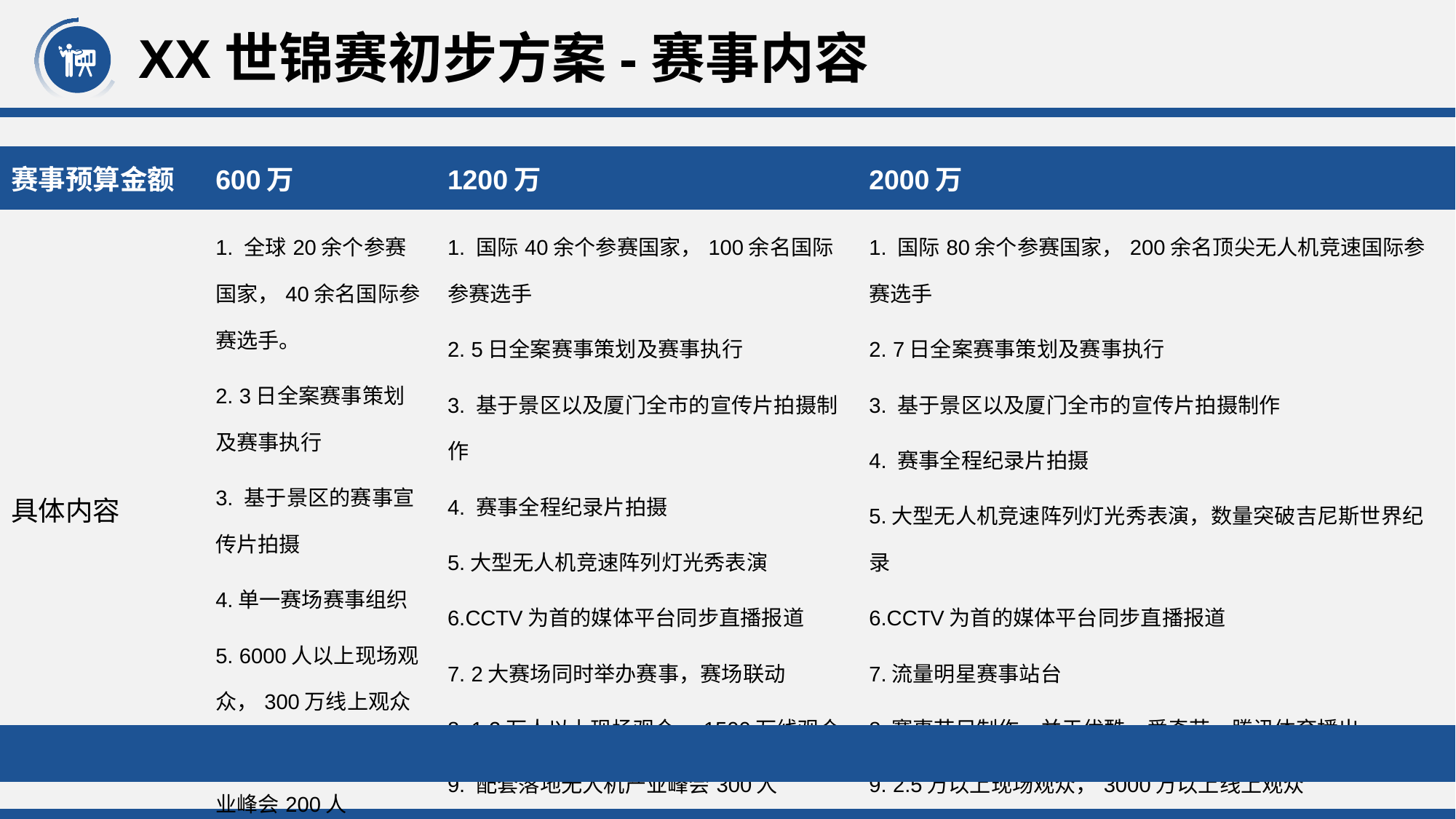

XX世锦赛初步方案-赛事内容

| 赛事预算金额 | 600万 | 1200万 | 2000万 |
| --- | --- | --- | --- |
| 具体内容 | 1. 全球20余个参赛国家，40余名国际参赛选手。 2. 3日全案赛事策划及赛事执行 3. 基于景区的赛事宣传片拍摄 4.单一赛场赛事组织 5. 6000人以上现场观众，300万线上观众 6. 配套落地无人机产业峰会200人 | 1. 国际40余个参赛国家，100余名国际参赛选手 2. 5日全案赛事策划及赛事执行 3. 基于景区以及厦门全市的宣传片拍摄制作 4. 赛事全程纪录片拍摄 5.大型无人机竞速阵列灯光秀表演 6.CCTV为首的媒体平台同步直播报道 7. 2大赛场同时举办赛事，赛场联动 8. 1.2万人以上现场观众，1500万线观众 9. 配套落地无人机产业峰会300人 | 1. 国际80余个参赛国家，200余名顶尖无人机竞速国际参赛选手 2. 7日全案赛事策划及赛事执行 3. 基于景区以及厦门全市的宣传片拍摄制作 4. 赛事全程纪录片拍摄 5.大型无人机竞速阵列灯光秀表演，数量突破吉尼斯世界纪录 6.CCTV为首的媒体平台同步直播报道 7.流量明星赛事站台 8.赛事节目制作，并于优酷，爱奇艺，腾讯体育播出 9. 2.5万以上现场观众，3000万以上线上观众 10. 配套落地无人机产业峰会500人 |